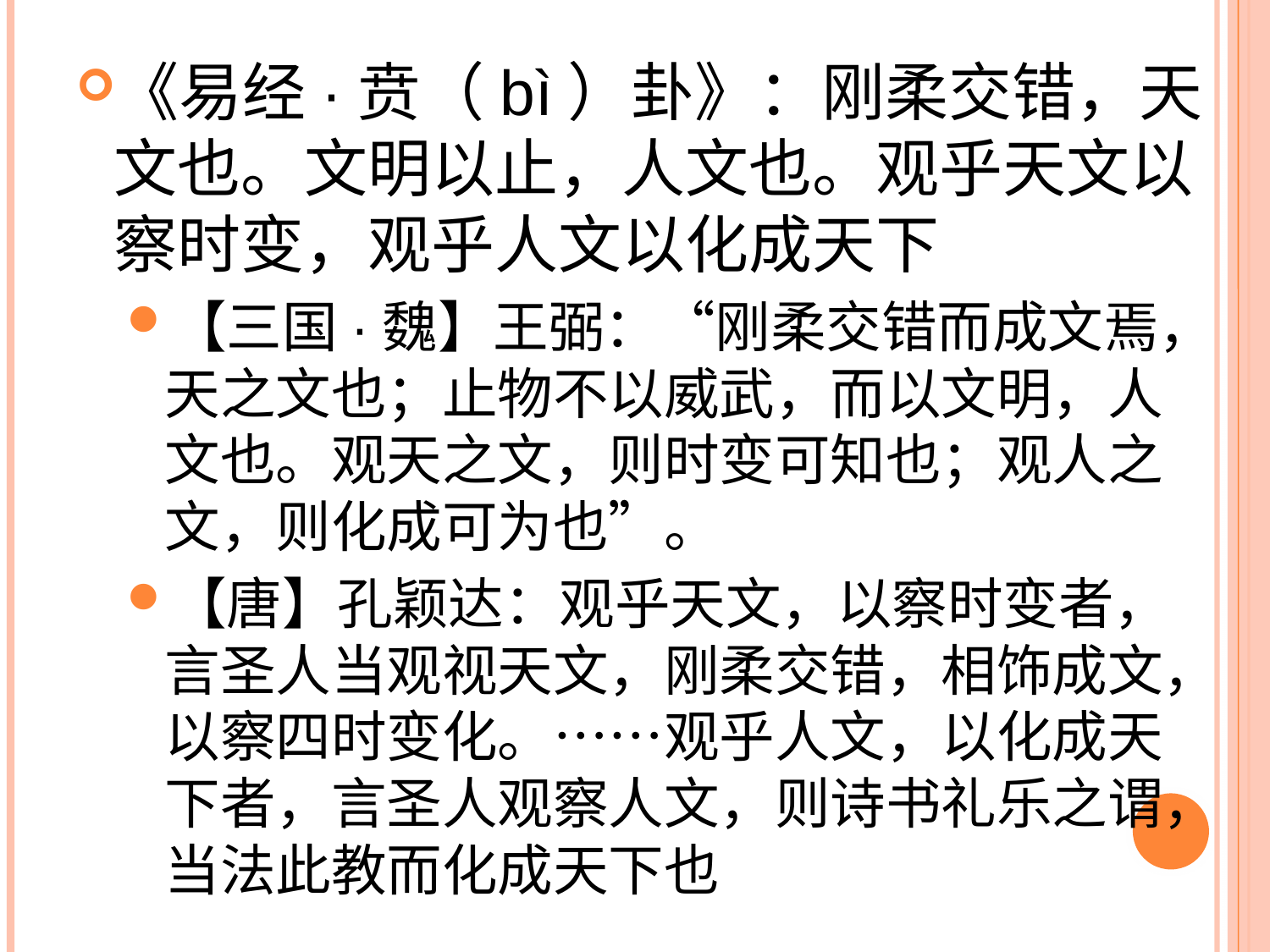

《易经·贲（bì）卦》：刚柔交错，天文也。文明以止，人文也。观乎天文以察时变，观乎人文以化成天下
【三国·魏】王弼：“刚柔交错而成文焉，天之文也；止物不以威武，而以文明，人文也。观天之文，则时变可知也；观人之文，则化成可为也”。
【唐】孔颖达：观乎天文，以察时变者，言圣人当观视天文，刚柔交错，相饰成文，以察四时变化。……观乎人文，以化成天下者，言圣人观察人文，则诗书礼乐之谓，当法此教而化成天下也